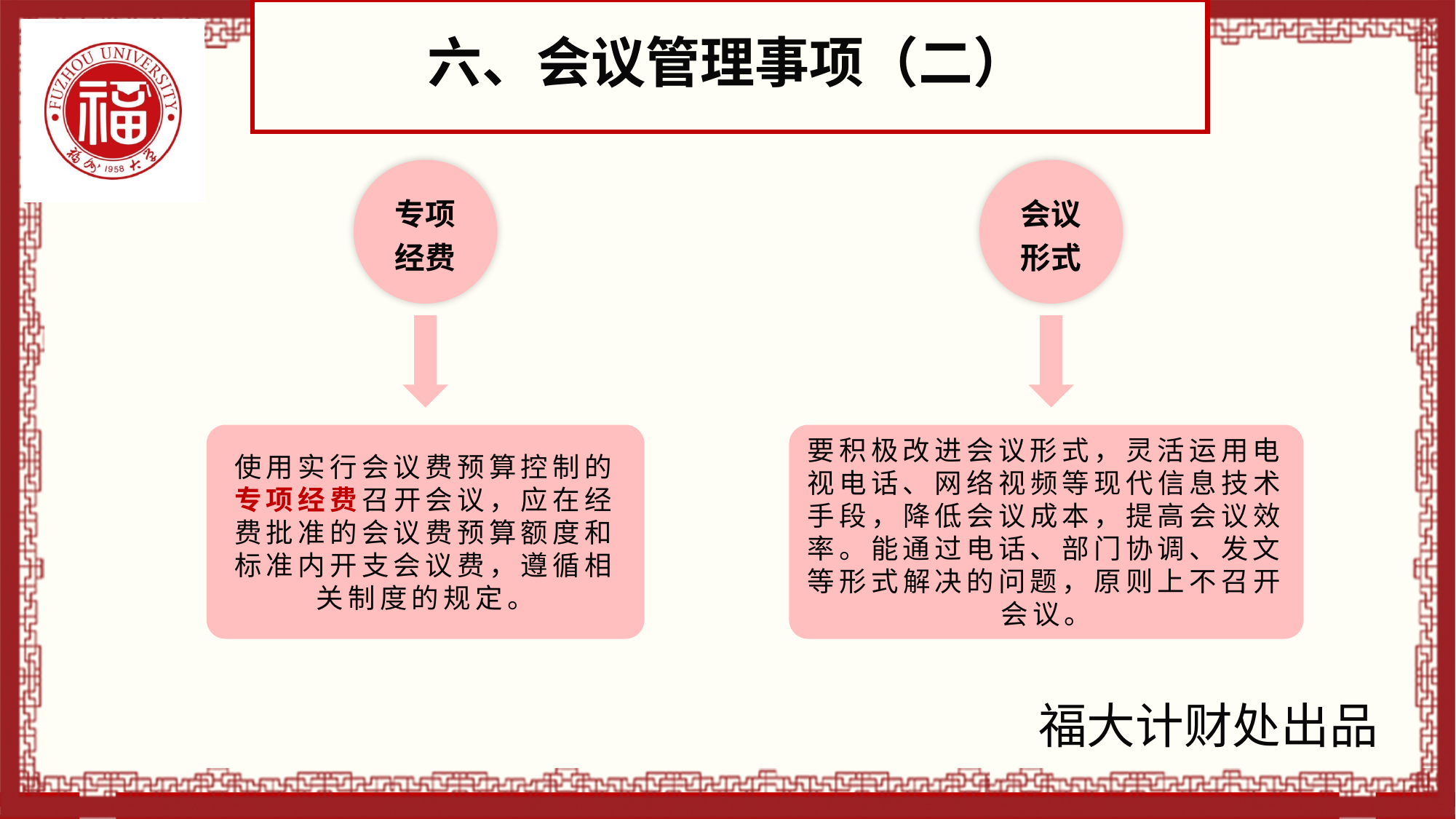

六、会议管理事项（二）
专项
经费
会议
形式

使用实行会议费预算控制的专项经费召开会议，应在经费批准的会议费预算额度和标准内开支会议费，遵循相关制度的规定。
要积极改进会议形式，灵活运用电视电话、网络视频等现代信息技术手段，降低会议成本，提高会议效率。能通过电话、部门协调、发文等形式解决的问题，原则上不召开会议。
11